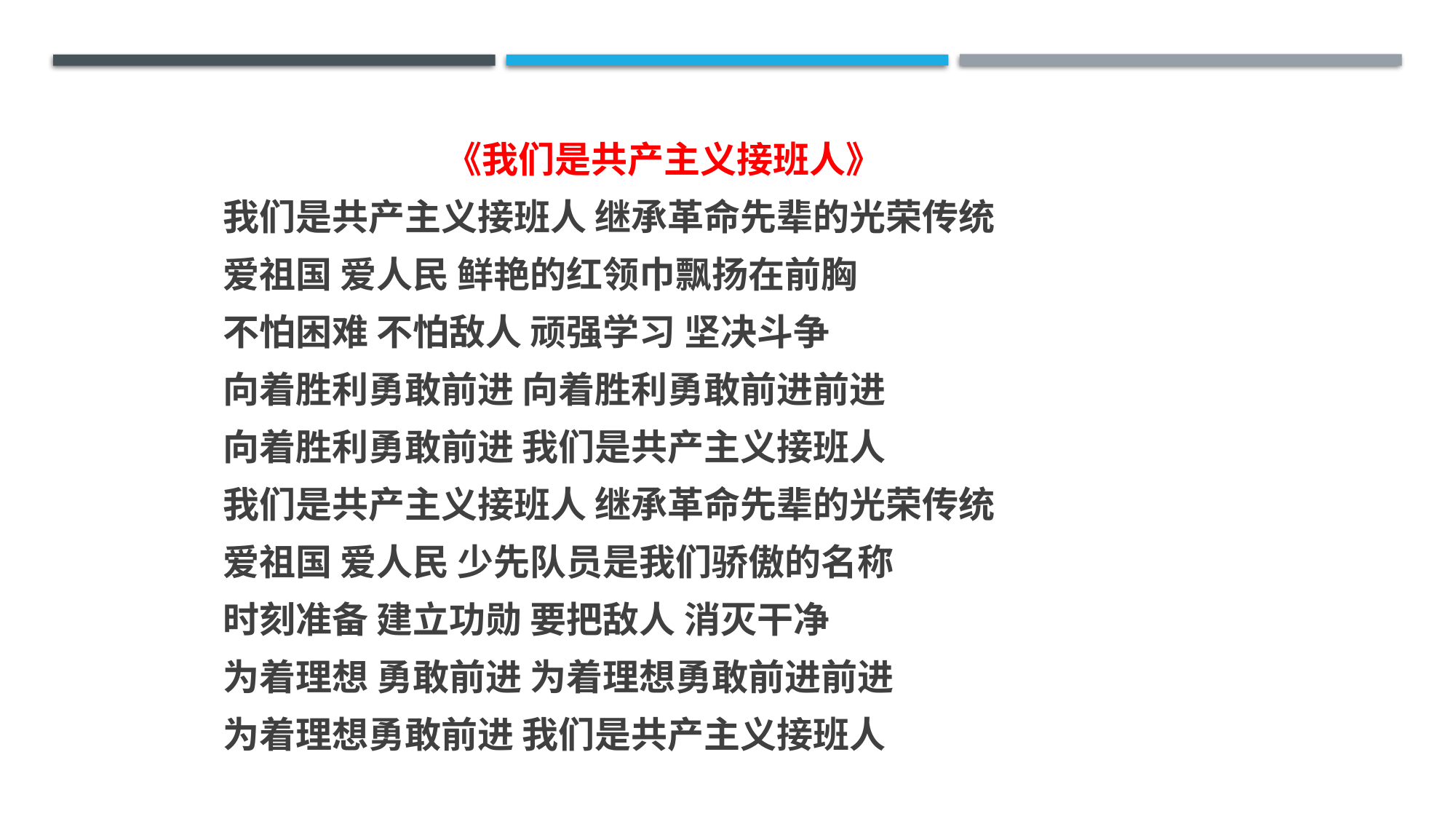

《我们是共产主义接班人》
我们是共产主义接班人 继承革命先辈的光荣传统
爱祖国 爱人民 鲜艳的红领巾飘扬在前胸
不怕困难 不怕敌人 顽强学习 坚决斗争
向着胜利勇敢前进 向着胜利勇敢前进前进
向着胜利勇敢前进 我们是共产主义接班人
我们是共产主义接班人 继承革命先辈的光荣传统
爱祖国 爱人民 少先队员是我们骄傲的名称
时刻准备 建立功勋 要把敌人 消灭干净
为着理想 勇敢前进 为着理想勇敢前进前进
为着理想勇敢前进 我们是共产主义接班人